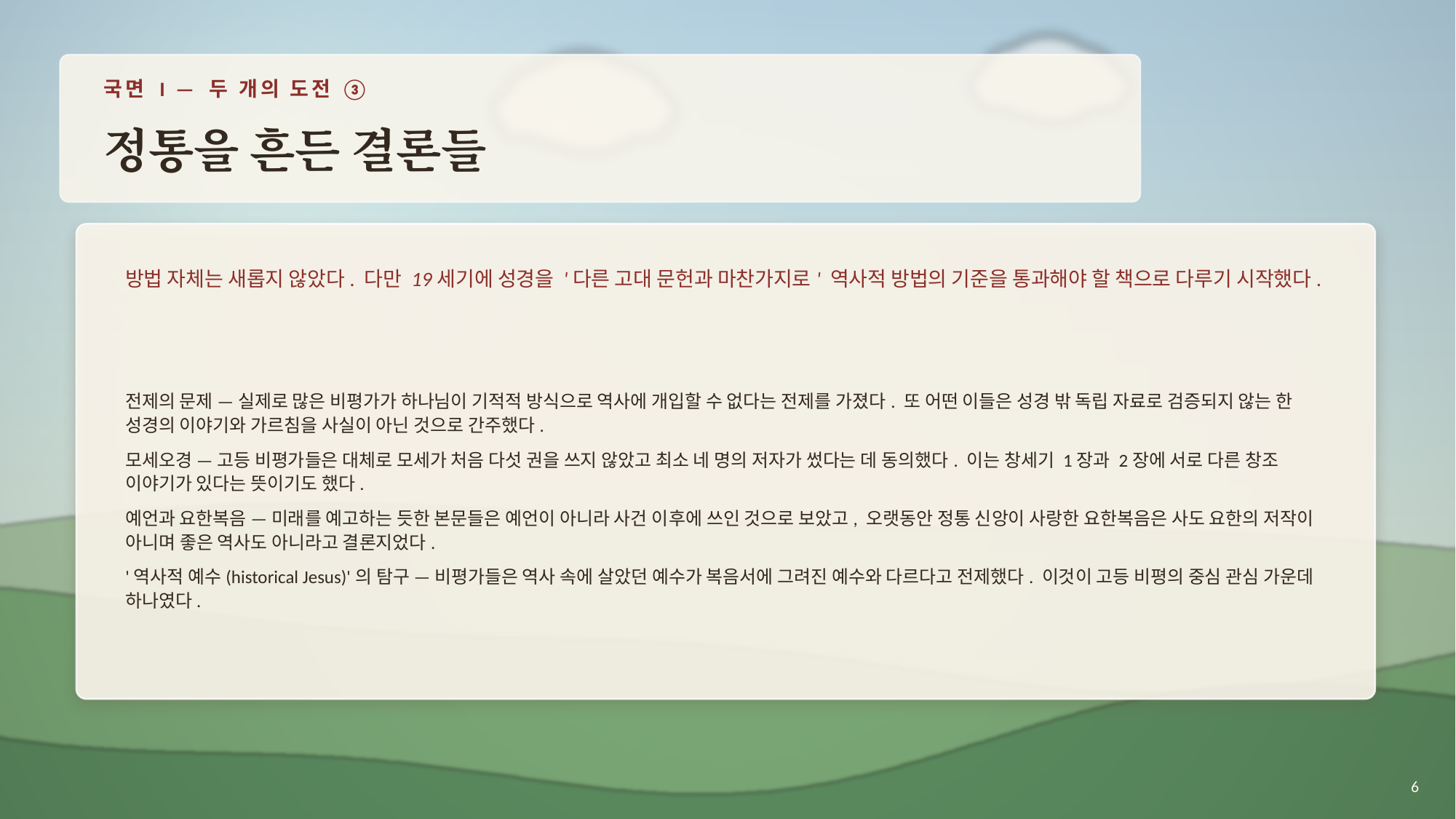

국면 I — 두 개의 도전 ③
정통을 흔든 결론들

방법 자체는 새롭지 않았다. 다만 19세기에 성경을 '다른 고대 문헌과 마찬가지로' 역사적 방법의 기준을 통과해야 할 책으로 다루기 시작했다.
전제의 문제 — 실제로 많은 비평가가 하나님이 기적적 방식으로 역사에 개입할 수 없다는 전제를 가졌다. 또 어떤 이들은 성경 밖 독립 자료로 검증되지 않는 한 성경의 이야기와 가르침을 사실이 아닌 것으로 간주했다.
모세오경 — 고등 비평가들은 대체로 모세가 처음 다섯 권을 쓰지 않았고 최소 네 명의 저자가 썼다는 데 동의했다. 이는 창세기 1장과 2장에 서로 다른 창조 이야기가 있다는 뜻이기도 했다.
예언과 요한복음 — 미래를 예고하는 듯한 본문들은 예언이 아니라 사건 이후에 쓰인 것으로 보았고, 오랫동안 정통 신앙이 사랑한 요한복음은 사도 요한의 저작이 아니며 좋은 역사도 아니라고 결론지었다.
'역사적 예수(historical Jesus)'의 탐구 — 비평가들은 역사 속에 살았던 예수가 복음서에 그려진 예수와 다르다고 전제했다. 이것이 고등 비평의 중심 관심 가운데 하나였다.
6